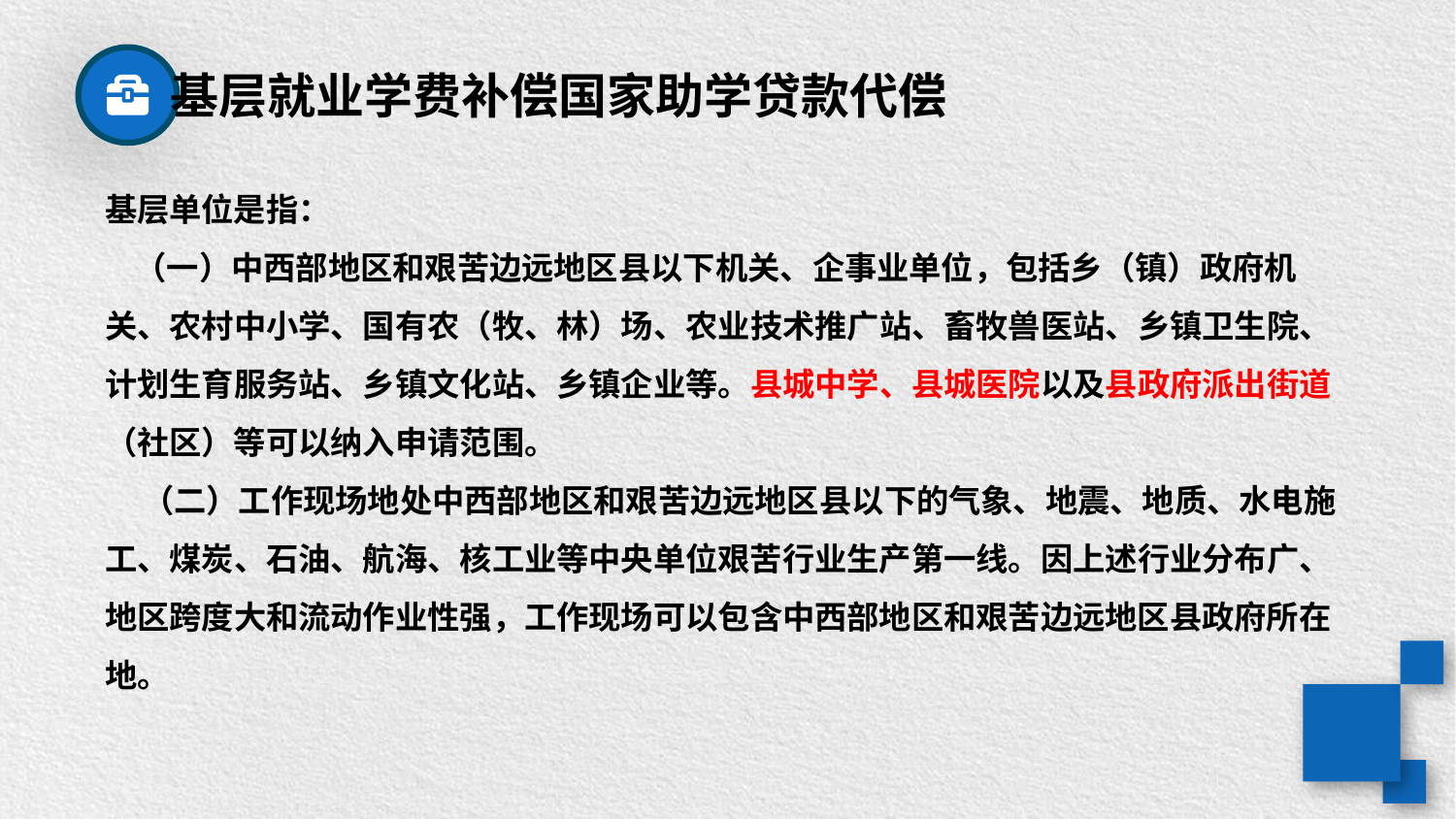

基层就业学费补偿国家助学贷款代偿

基层单位是指：
   （一）中西部地区和艰苦边远地区县以下机关、企事业单位，包括乡（镇）政府机关、农村中小学、国有农（牧、林）场、农业技术推广站、畜牧兽医站、乡镇卫生院、计划生育服务站、乡镇文化站、乡镇企业等。县城中学、县城医院以及县政府派出街道（社区）等可以纳入申请范围。
    （二）工作现场地处中西部地区和艰苦边远地区县以下的气象、地震、地质、水电施工、煤炭、石油、航海、核工业等中央单位艰苦行业生产第一线。因上述行业分布广、地区跨度大和流动作业性强，工作现场可以包含中西部地区和艰苦边远地区县政府所在地。